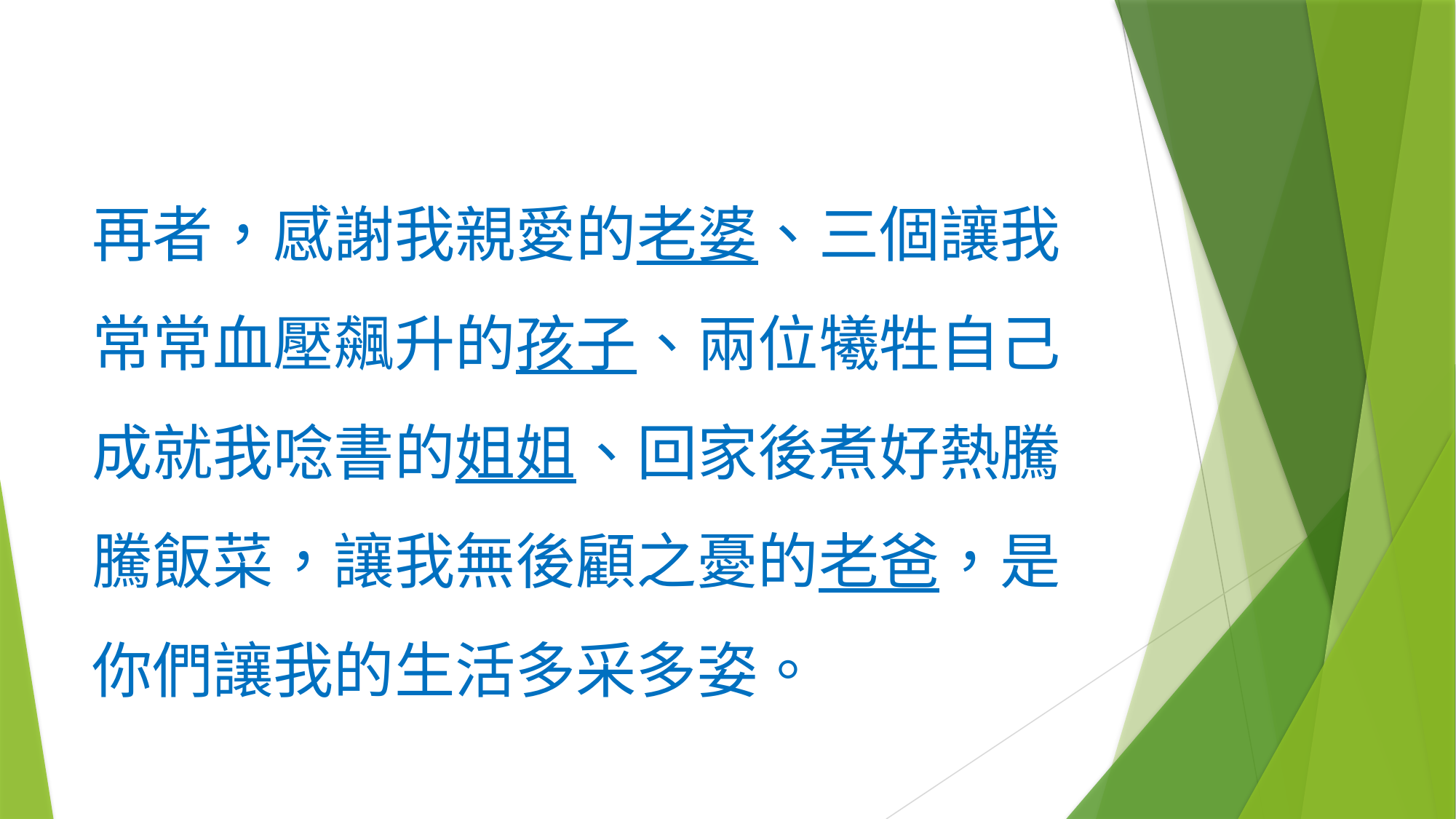

#
再者，感謝我親愛的老婆、三個讓我常常血壓飆升的孩子、兩位犧牲自己成就我唸書的姐姐、回家後煮好熱騰騰飯菜，讓我無後顧之憂的老爸，是你們讓我的生活多采多姿。